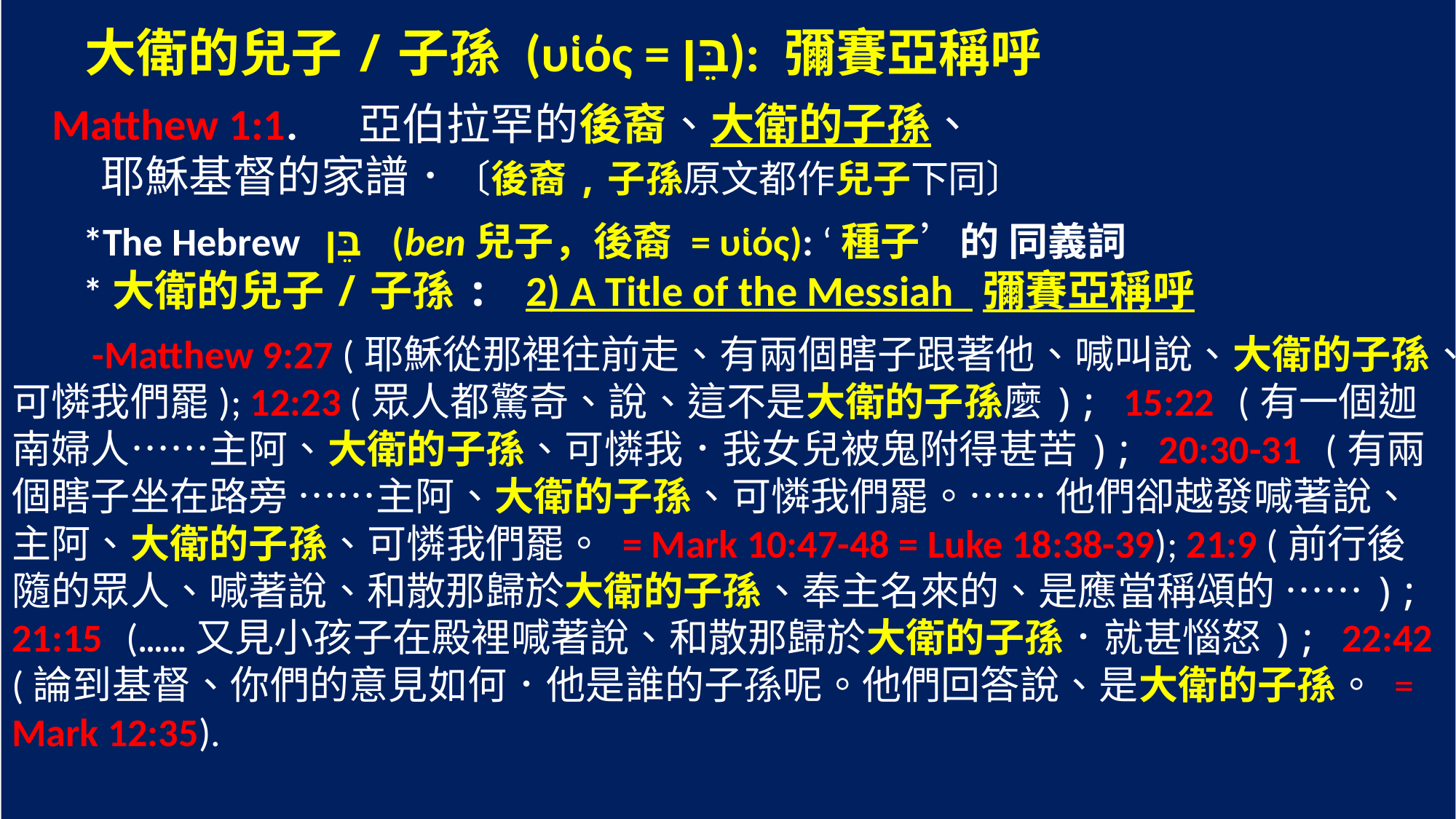

大衛的兒子/子孫 (υἱός = בֵּן): 彌賽亞稱呼

    Matthew 1:1.     亞伯拉罕的後裔、大衛的子孫、
        耶穌基督的家譜．〔後裔,子孫原文都作兒子下同〕

        *The Hebrew בֵּן   (ben兒子，後裔 = υἱός): ‘種子’的 同義詞
        *大衛的兒子/子孫:  2) A Title of the Messiah  彌賽亞稱呼

         -Matthew 9:27 (耶穌從那裡往前走、有兩個瞎子跟著他、喊叫說、大衛的子孫、可憐我們罷); 12:23 (眾人都驚奇、說、這不是大衛的子孫麼); 15:22 (有一個迦南婦人……主阿、大衛的子孫、可憐我．我女兒被鬼附得甚苦); 20:30-31 (有兩個瞎子坐在路旁 ……主阿、大衛的子孫、可憐我們罷。…… 他們卻越發喊著說、主阿、大衛的子孫、可憐我們罷。 = Mark 10:47-48 = Luke 18:38-39); 21:9 (前行後隨的眾人、喊著說、和散那歸於大衛的子孫、奉主名來的、是應當稱頌的 ……); 21:15 (……又見小孩子在殿裡喊著說、和散那歸於大衛的子孫．就甚惱怒); 22:42 (論到基督、你們的意見如何．他是誰的子孫呢。他們回答說、是大衛的子孫。 = Mark 12:35).